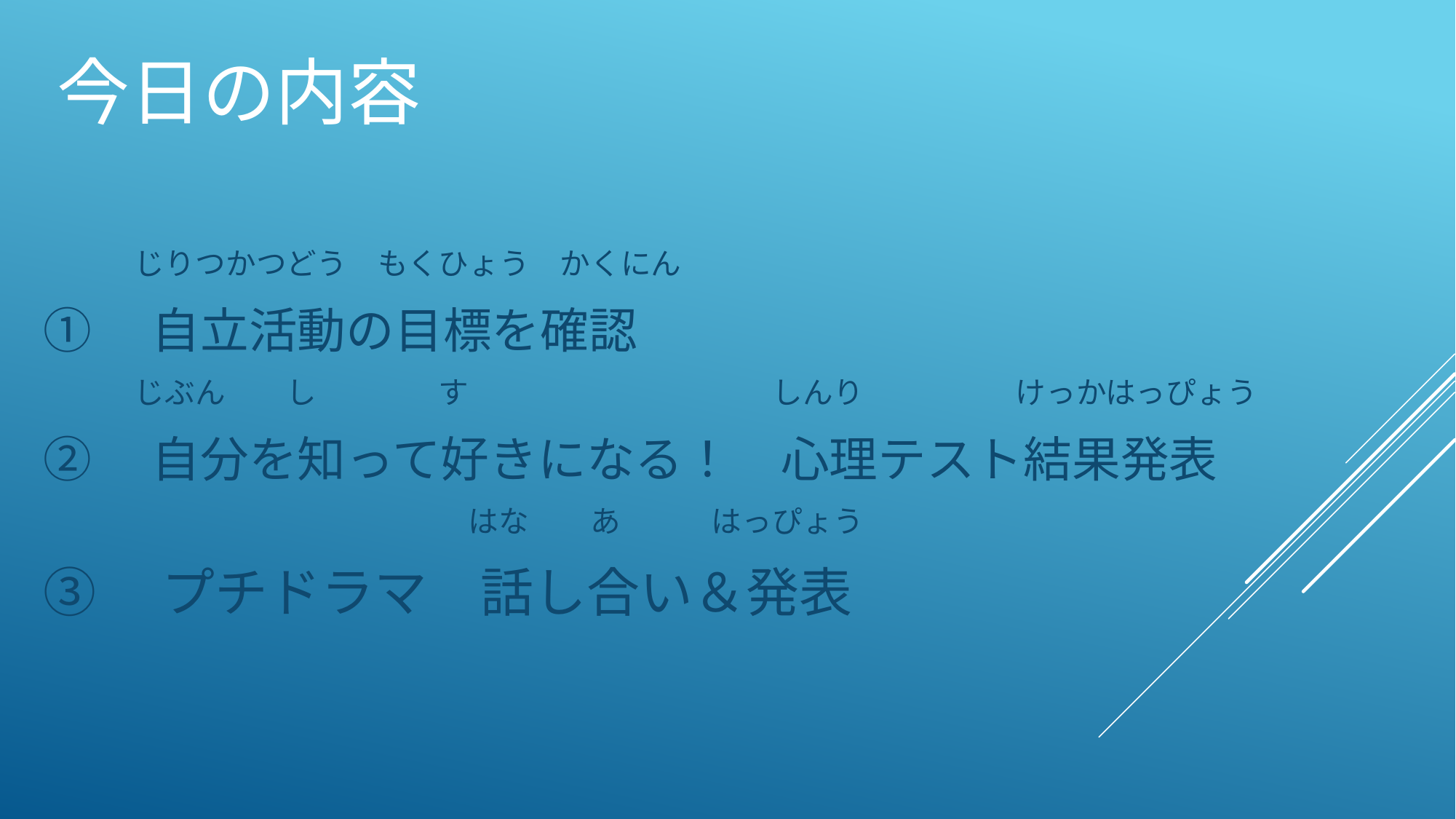

# 今日の内容
　　　じりつかつどう　もくひょう　かくにん
①　自立活動の目標を確認
　　　じぶん　　し　　　　す　　　　　　　　　　しんり　　　　　けっかはっぴょう
②　自分を知って好きになる！　心理テスト結果発表
　　　　　　　　　　　　　　はな　　あ　　　はっぴょう
③　プチドラマ　話し合い＆発表